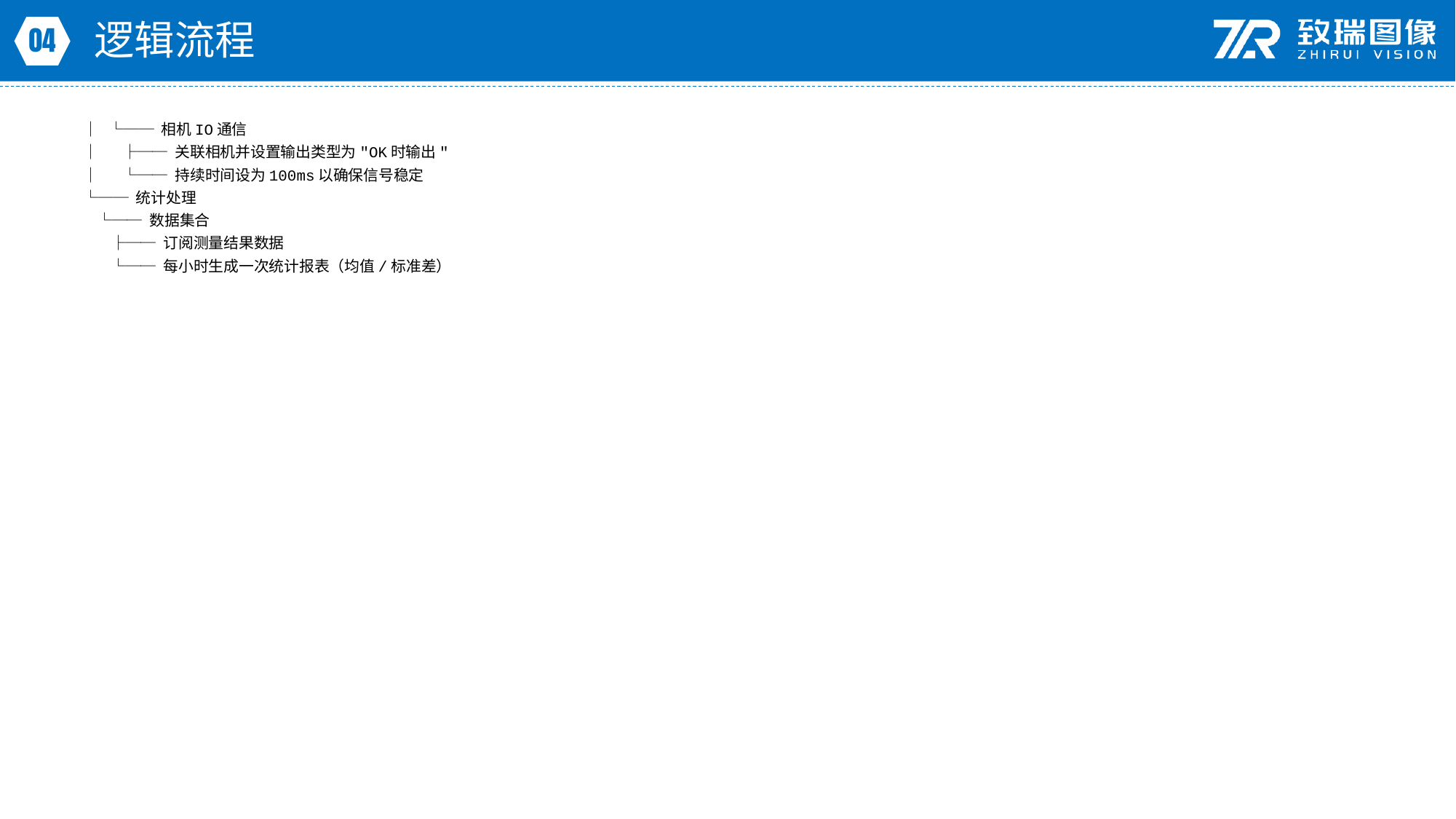

逻辑流程
04

│   └── 相机IO通信
│       ├── 关联相机并设置输出类型为"OK时输出"
│       └── 持续时间设为100ms以确保信号稳定
└── 统计处理
    └── 数据集合
        ├── 订阅测量结果数据
        └── 每小时生成一次统计报表（均值/标准差）